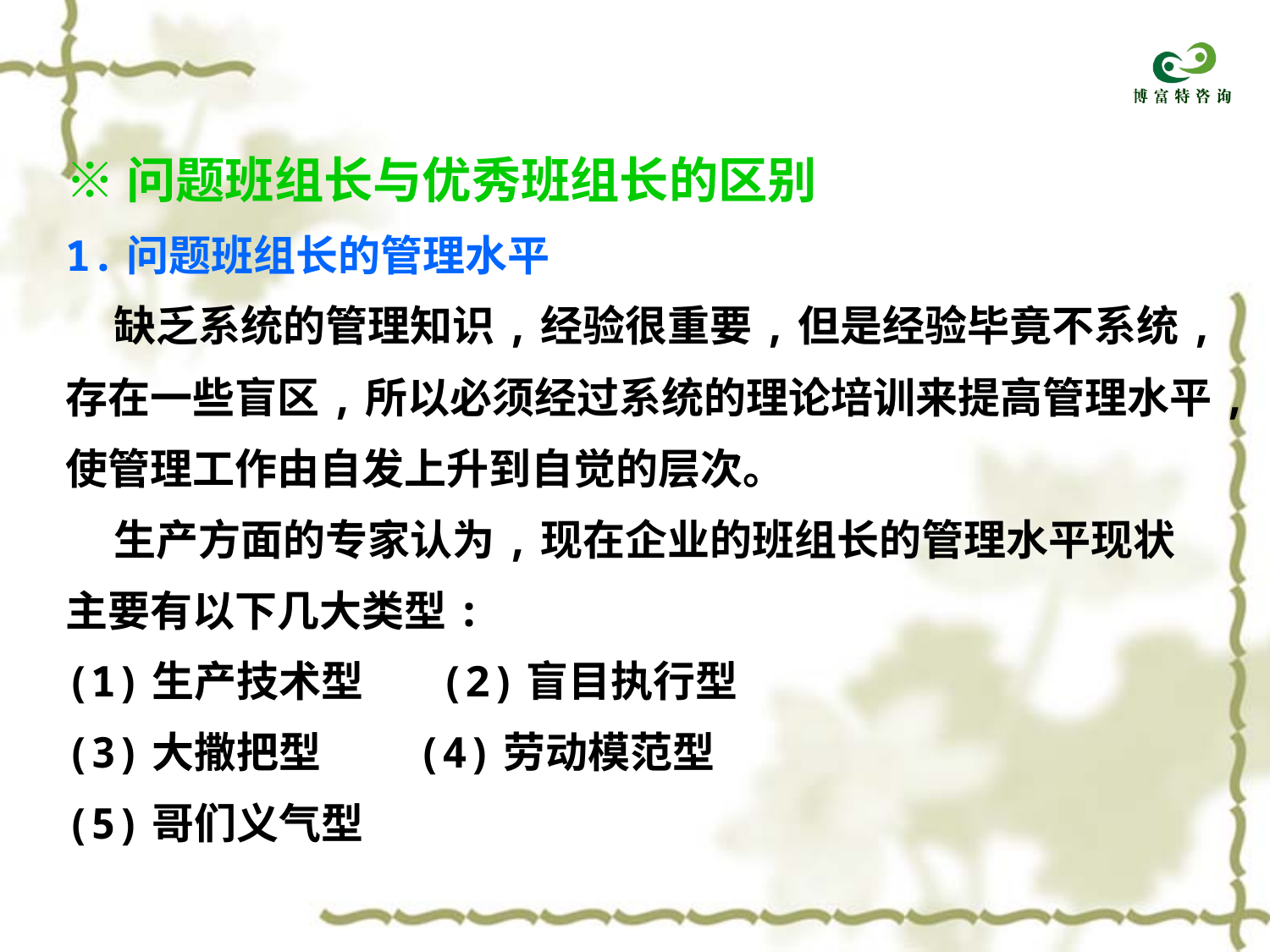

※问题班组长与优秀班组长的区别
1.问题班组长的管理水平
    缺乏系统的管理知识,经验很重要,但是经验毕竟不系统,
存在一些盲区,所以必须经过系统的理论培训来提高管理水平,
使管理工作由自发上升到自觉的层次。
    生产方面的专家认为,现在企业的班组长的管理水平现状
主要有以下几大类型:
(1)生产技术型       (2)盲目执行型
(3)大撒把型         (4)劳动模范型
(5)哥们义气型